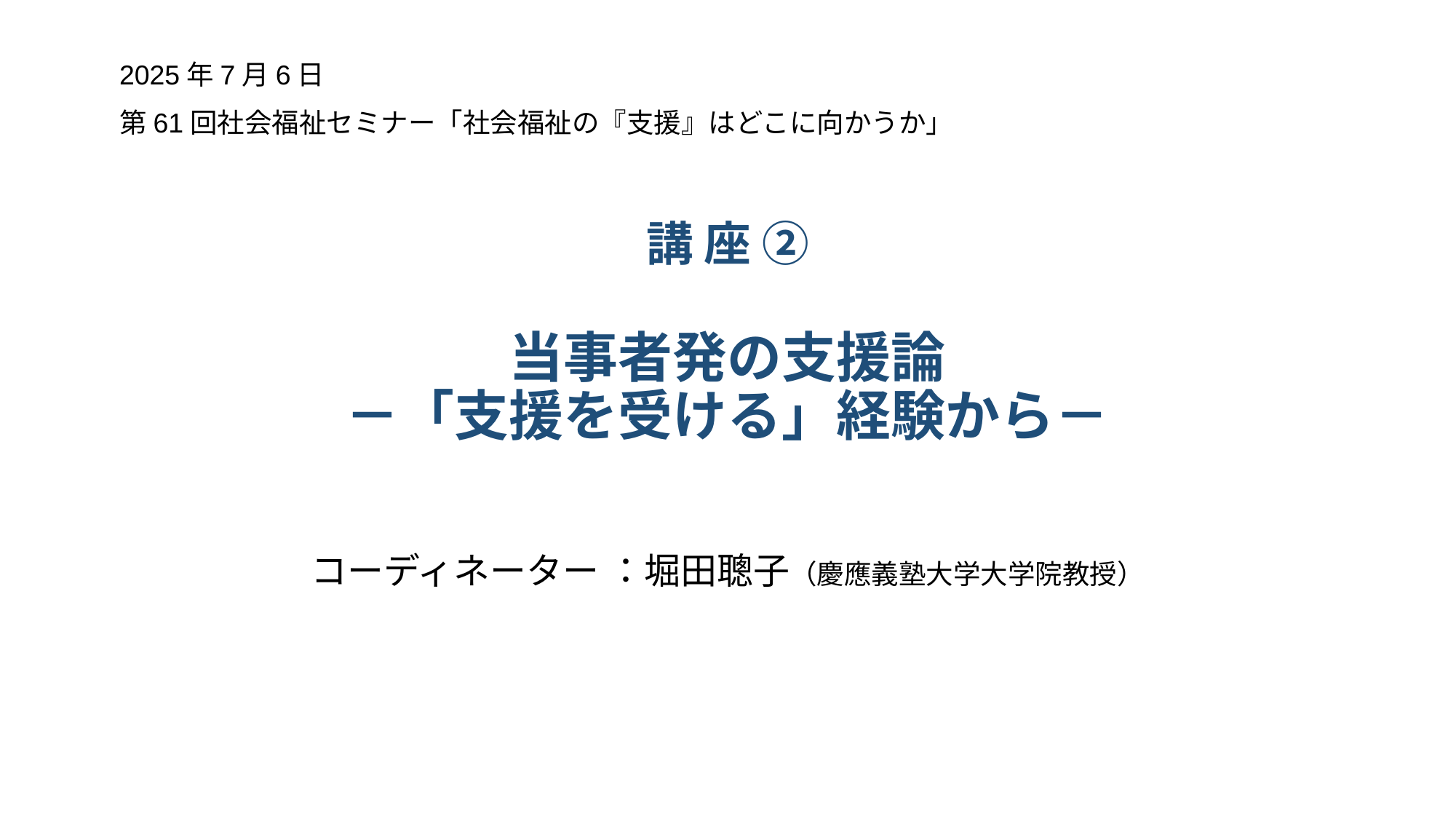

2025年7月6日
第61回社会福祉セミナー「社会福祉の『支援』はどこに向かうか」
# 講 座 ② 当事者発の支援論 －「支援を受ける」経験から－ コーディネーター ：堀田聰子（慶應義塾大学大学院教授）